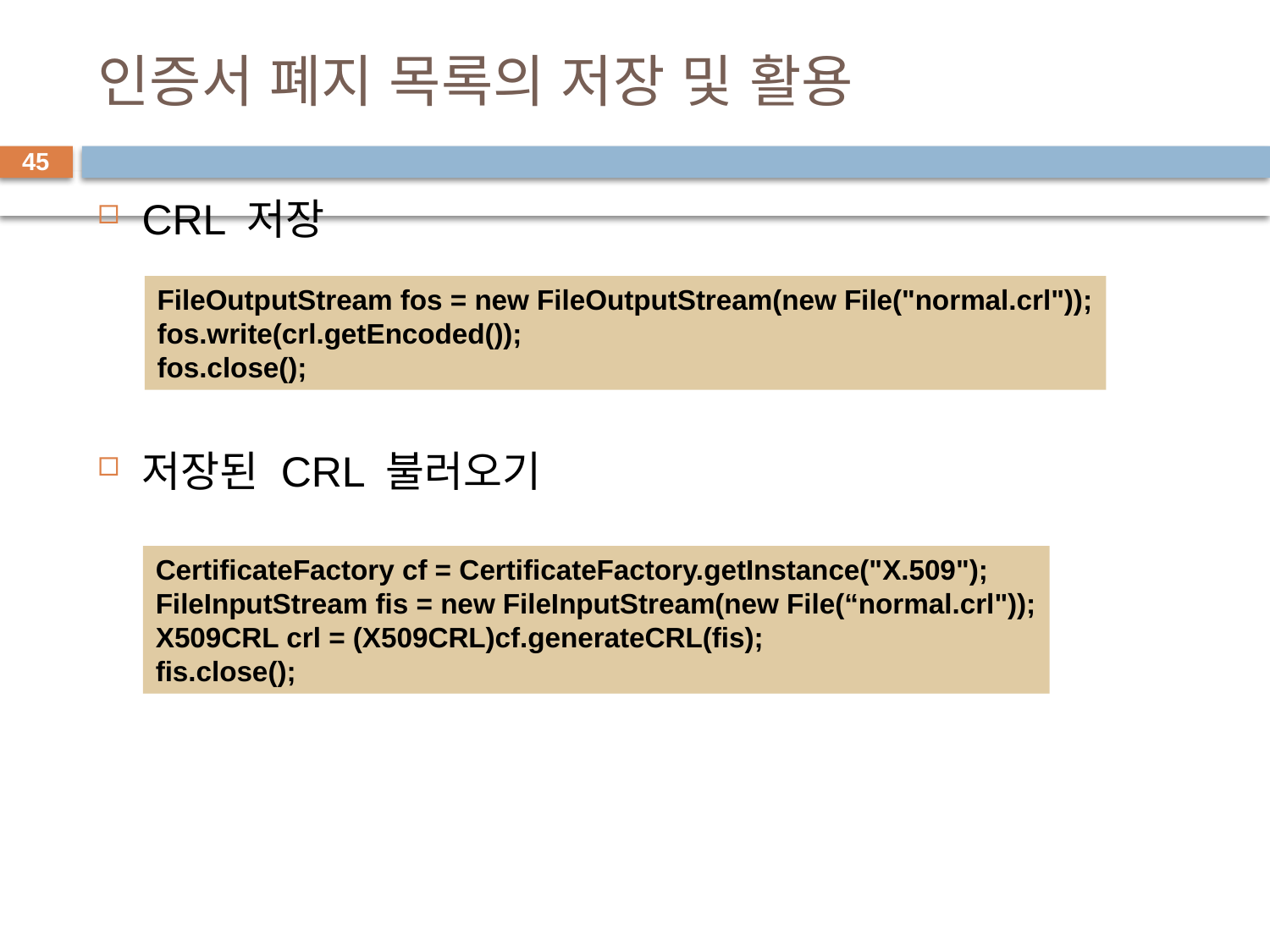

# 인증서 폐지 목록의 저장 및 활용
45
CRL 저장

저장된 CRL 불러오기
FileOutputStream fos = new FileOutputStream(new File("normal.crl"));
fos.write(crl.getEncoded());
fos.close();
CertificateFactory cf = CertificateFactory.getInstance("X.509");
FileInputStream fis = new FileInputStream(new File(“normal.crl"));
X509CRL crl = (X509CRL)cf.generateCRL(fis);
fis.close();